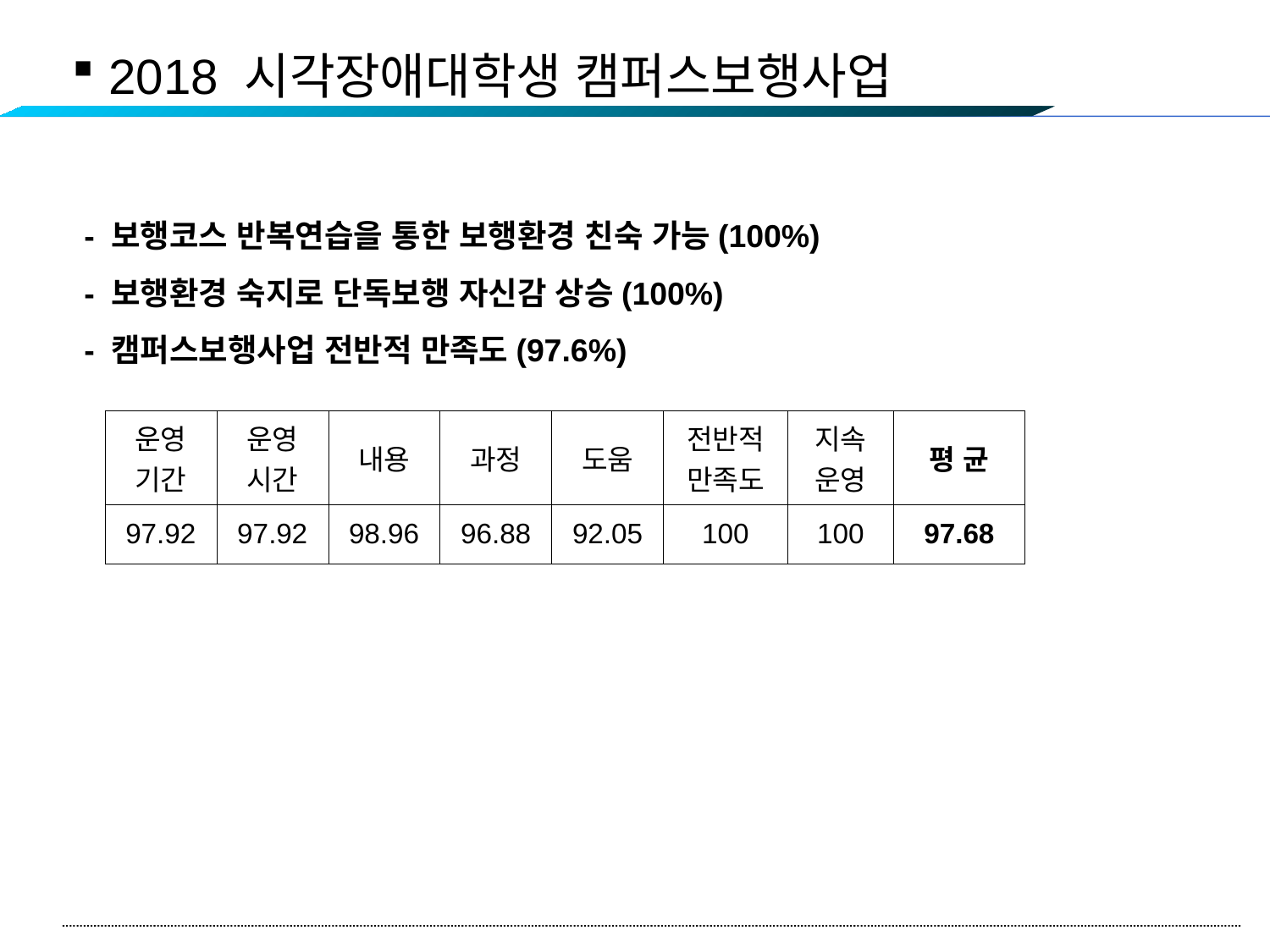

2018 시각장애대학생 캠퍼스보행사업

 - 보행코스 반복연습을 통한 보행환경 친숙 가능(100%)
 - 보행환경 숙지로 단독보행 자신감 상승(100%)
 - 캠퍼스보행사업 전반적 만족도(97.6%)

| 운영 기간 | 운영 시간 | 내용 | 과정 | 도움 | 전반적 만족도 | 지속 운영 | 평 균 |
| --- | --- | --- | --- | --- | --- | --- | --- |
| 97.92 | 97.92 | 98.96 | 96.88 | 92.05 | 100 | 100 | 97.68 |